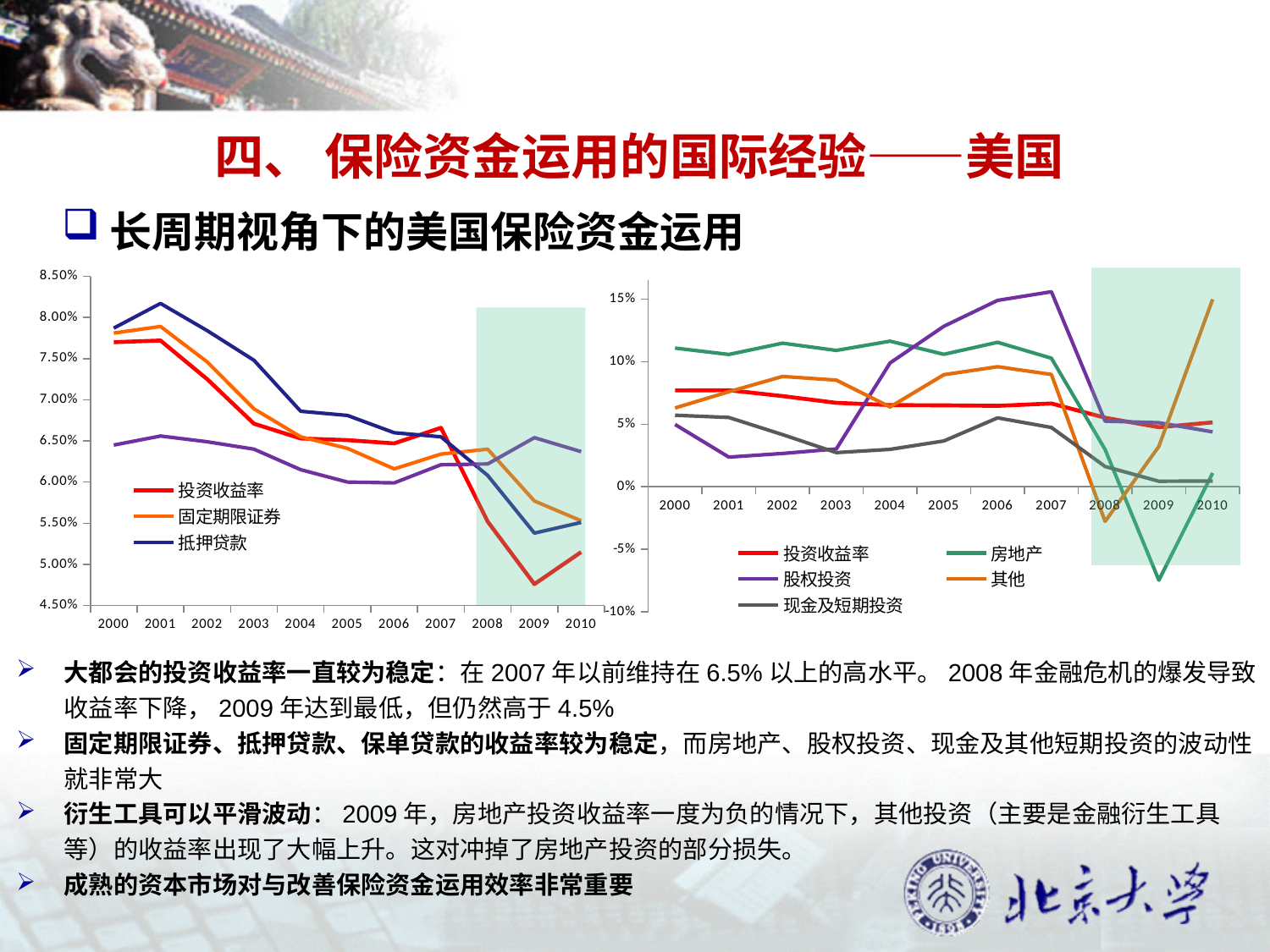

四、 保险资金运用的国际经验——美国
长周期视角下的美国保险资金运用

### Chart

| Category |  |  |  |  |  |
|---|---|---|---|---|---|
| 2000 | 0.077 | 0.1109 | 0.04980000000000012 | 0.063 | 0.0572 |
| 2001 | 0.07719999999999999 | 0.10580000000000002 | 0.0237 | 0.076 | 0.05540000000000003 |
| 2002 | 0.07250000000000002 | 0.1148 | 0.026600000000000016 | 0.08820000000000003 | 0.0417 |
| 2003 | 0.06709999999999999 | 0.10900000000000012 | 0.03020000000000001 | 0.08530000000000001 | 0.0273 |
| 2004 | 0.0653 | 0.1164 | 0.09900000000000005 | 0.06380000000000001 | 0.029900000000000006 |
| 2005 | 0.06510000000000002 | 0.10589999999999998 | 0.1283 | 0.08960000000000007 | 0.03660000000000004 |
| 2006 | 0.0647 | 0.11550000000000002 | 0.14900000000000024 | 0.096 | 0.0551 |
| 2007 | 0.0666 | 0.1028 | 0.15590000000000112 | 0.08980000000000005 | 0.04740000000000003 |
| 2008 | 0.0552 | 0.02980000000000001 | 0.05250000000000001 | -0.027700000000000002 | 0.0162 |
| 2009 | 0.0476 | -0.07470000000000043 | 0.051199999999999996 | 0.0322 | 0.004400000000000012 |
| 2010 | 0.0515 | 0.010999999999999998 | 0.0439 | 0.14990000000000098 | 0.004600000000000003 |

### Chart

| Category |  |  |  |  |
|---|---|---|---|---|
| 2000 | 0.077 | 0.0781 | 0.07870000000000003 | 0.06450000000000003 |
| 2001 | 0.07719999999999999 | 0.07890000000000001 | 0.08170000000000002 | 0.0656 |
| 2002 | 0.07250000000000002 | 0.07460000000000001 | 0.07840000000000001 | 0.06490000000000001 |
| 2003 | 0.06709999999999999 | 0.0689 | 0.07480000000000003 | 0.06400000000000011 |
| 2004 | 0.0653 | 0.0655 | 0.06860000000000001 | 0.06150000000000001 |
| 2005 | 0.06510000000000002 | 0.0641 | 0.0681 | 0.06000000000000003 |
| 2006 | 0.0647 | 0.0616 | 0.066 | 0.05990000000000011 |
| 2007 | 0.0666 | 0.06340000000000001 | 0.0655 | 0.06210000000000002 |
| 2008 | 0.0552 | 0.06400000000000011 | 0.060800000000000014 | 0.06220000000000001 |
| 2009 | 0.0476 | 0.05770000000000013 | 0.053800000000000014 | 0.06540000000000001 |
| 2010 | 0.0515 | 0.05530000000000011 | 0.0551 | 0.06370000000000002 |

大都会的投资收益率一直较为稳定：在2007年以前维持在6.5%以上的高水平。2008年金融危机的爆发导致收益率下降，2009年达到最低，但仍然高于4.5%
固定期限证券、抵押贷款、保单贷款的收益率较为稳定，而房地产、股权投资、现金及其他短期投资的波动性就非常大
衍生工具可以平滑波动：2009年，房地产投资收益率一度为负的情况下，其他投资（主要是金融衍生工具等）的收益率出现了大幅上升。这对冲掉了房地产投资的部分损失。
成熟的资本市场对与改善保险资金运用效率非常重要